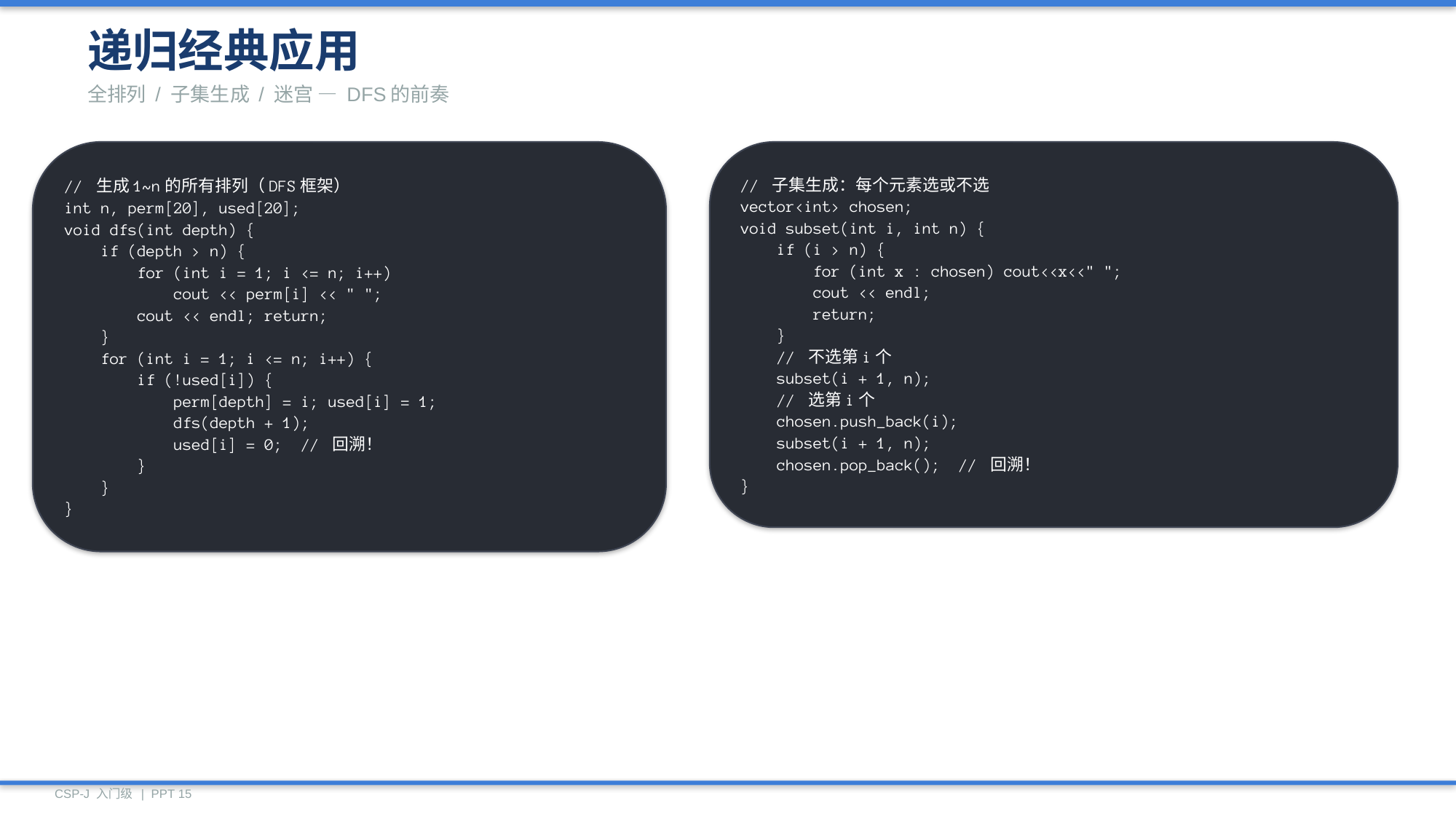

递归经典应用
全排列 / 子集生成 / 迷宫 — DFS的前奏
// 生成1~n的所有排列（DFS框架）
int n, perm[20], used[20];
void dfs(int depth) {
    if (depth > n) {
        for (int i = 1; i <= n; i++)
            cout << perm[i] << " ";
        cout << endl; return;
    }
    for (int i = 1; i <= n; i++) {
        if (!used[i]) {
            perm[depth] = i; used[i] = 1;
            dfs(depth + 1);
            used[i] = 0;  // 回溯！
        }
    }
}
// 子集生成：每个元素选或不选
vector<int> chosen;
void subset(int i, int n) {
    if (i > n) {
        for (int x : chosen) cout<<x<<" ";
        cout << endl;
        return;
    }
    // 不选第i个
    subset(i + 1, n);
    // 选第i个
    chosen.push_back(i);
    subset(i + 1, n);
    chosen.pop_back();  // 回溯！
}

CSP-J 入门级  |  PPT 15